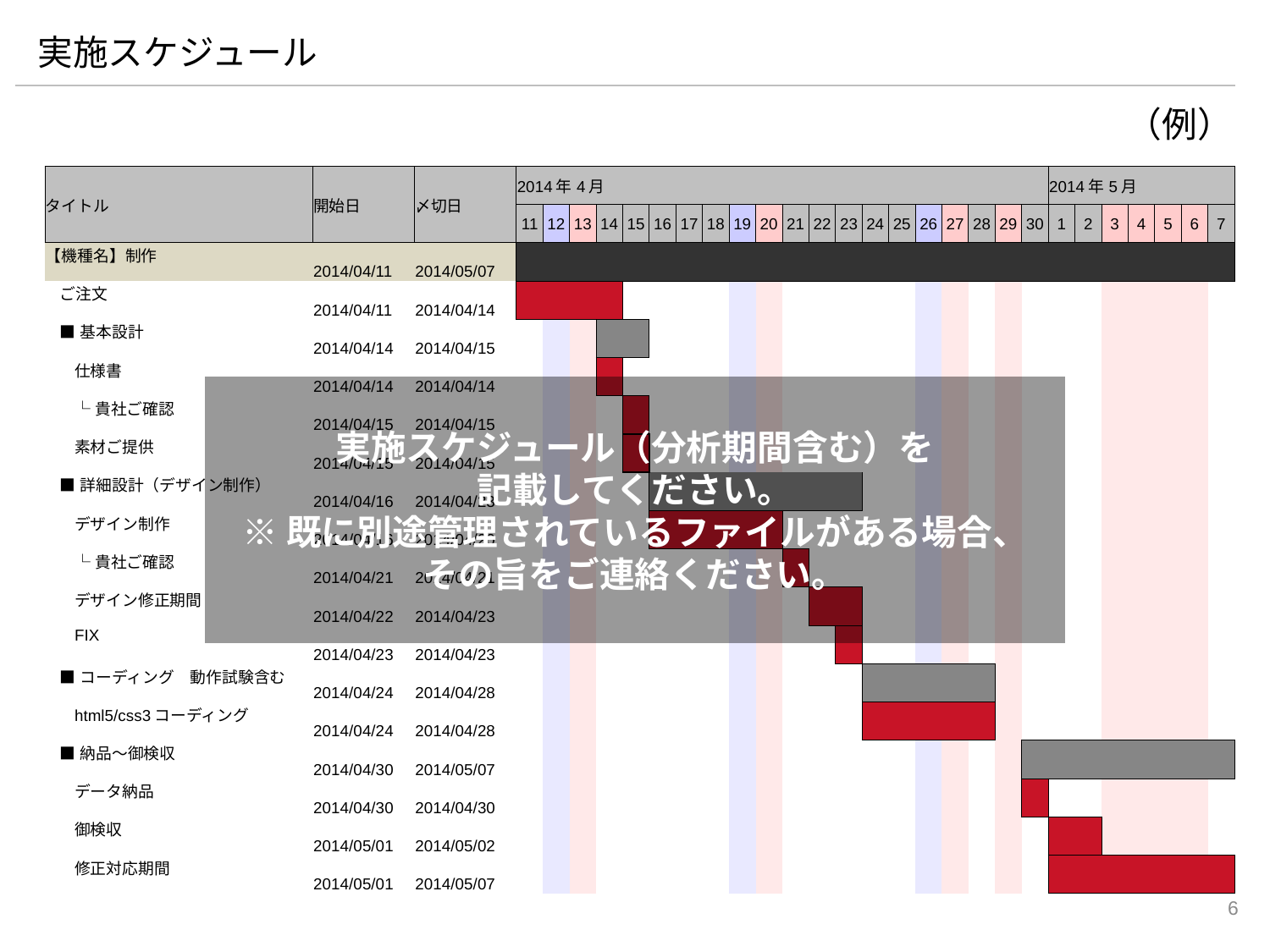

# 実施スケジュール
（例）
| タイトル | 開始日 | 〆切日 | 2014年4月 |  |  |  |  |  |  |  |  |  |  |  |  |  |  |  |  |  |  |  | 2014年5月 |  |  |  |  |  |  |
| --- | --- | --- | --- | --- | --- | --- | --- | --- | --- | --- | --- | --- | --- | --- | --- | --- | --- | --- | --- | --- | --- | --- | --- | --- | --- | --- | --- | --- | --- |
|  |  |  | 11 | 12 | 13 | 14 | 15 | 16 | 17 | 18 | 19 | 20 | 21 | 22 | 23 | 24 | 25 | 26 | 27 | 28 | 29 | 30 | 1 | 2 | 3 | 4 | 5 | 6 | 7 |
| 【機種名】制作 | 2014/04/11 | 2014/05/07 |  |  |  |  |  |  |  |  |  |  |  |  |  |  |  |  |  |  |  |  |  |  |  |  |  |  |  |
| ご注文 | 2014/04/11 | 2014/04/14 |  |  |  |  |  |  |  |  |  |  |  |  |  |  |  |  |  |  |  |  |  |  |  |  |  |  |  |
| ■基本設計 | 2014/04/14 | 2014/04/15 |  |  |  |  |  |  |  |  |  |  |  |  |  |  |  |  |  |  |  |  |  |  |  |  |  |  |  |
| 仕様書 | 2014/04/14 | 2014/04/14 |  |  |  |  |  |  |  |  |  |  |  |  |  |  |  |  |  |  |  |  |  |  |  |  |  |  |  |
| └貴社ご確認 | 2014/04/15 | 2014/04/15 |  |  |  |  |  |  |  |  |  |  |  |  |  |  |  |  |  |  |  |  |  |  |  |  |  |  |  |
| 素材ご提供 | 2014/04/15 | 2014/04/15 |  |  |  |  |  |  |  |  |  |  |  |  |  |  |  |  |  |  |  |  |  |  |  |  |  |  |  |
| ■詳細設計（デザイン制作） | 2014/04/16 | 2014/04/23 |  |  |  |  |  |  |  |  |  |  |  |  |  |  |  |  |  |  |  |  |  |  |  |  |  |  |  |
| デザイン制作 | 2014/04/16 | 2014/04/20 |  |  |  |  |  |  |  |  |  |  |  |  |  |  |  |  |  |  |  |  |  |  |  |  |  |  |  |
| └貴社ご確認 | 2014/04/21 | 2014/04/21 |  |  |  |  |  |  |  |  |  |  |  |  |  |  |  |  |  |  |  |  |  |  |  |  |  |  |  |
| デザイン修正期間 | 2014/04/22 | 2014/04/23 |  |  |  |  |  |  |  |  |  |  |  |  |  |  |  |  |  |  |  |  |  |  |  |  |  |  |  |
| FIX | 2014/04/23 | 2014/04/23 |  |  |  |  |  |  |  |  |  |  |  |  |  |  |  |  |  |  |  |  |  |  |  |  |  |  |  |
| ■コーディング　動作試験含む | 2014/04/24 | 2014/04/28 |  |  |  |  |  |  |  |  |  |  |  |  |  |  |  |  |  |  |  |  |  |  |  |  |  |  |  |
| html5/css3コーディング | 2014/04/24 | 2014/04/28 |  |  |  |  |  |  |  |  |  |  |  |  |  |  |  |  |  |  |  |  |  |  |  |  |  |  |  |
| ■納品～御検収 | 2014/04/30 | 2014/05/07 |  |  |  |  |  |  |  |  |  |  |  |  |  |  |  |  |  |  |  |  |  |  |  |  |  |  |  |
| データ納品 | 2014/04/30 | 2014/04/30 |  |  |  |  |  |  |  |  |  |  |  |  |  |  |  |  |  |  |  |  |  |  |  |  |  |  |  |
| 御検収 | 2014/05/01 | 2014/05/02 |  |  |  |  |  |  |  |  |  |  |  |  |  |  |  |  |  |  |  |  |  |  |  |  |  |  |  |
| 修正対応期間 | 2014/05/01 | 2014/05/07 |  |  |  |  |  |  |  |  |  |  |  |  |  |  |  |  |  |  |  |  |  |  |  |  |  |  |  |

実施スケジュール（分析期間含む）を
記載してください。
※既に別途管理されているファイルがある場合、
その旨をご連絡ください。

6